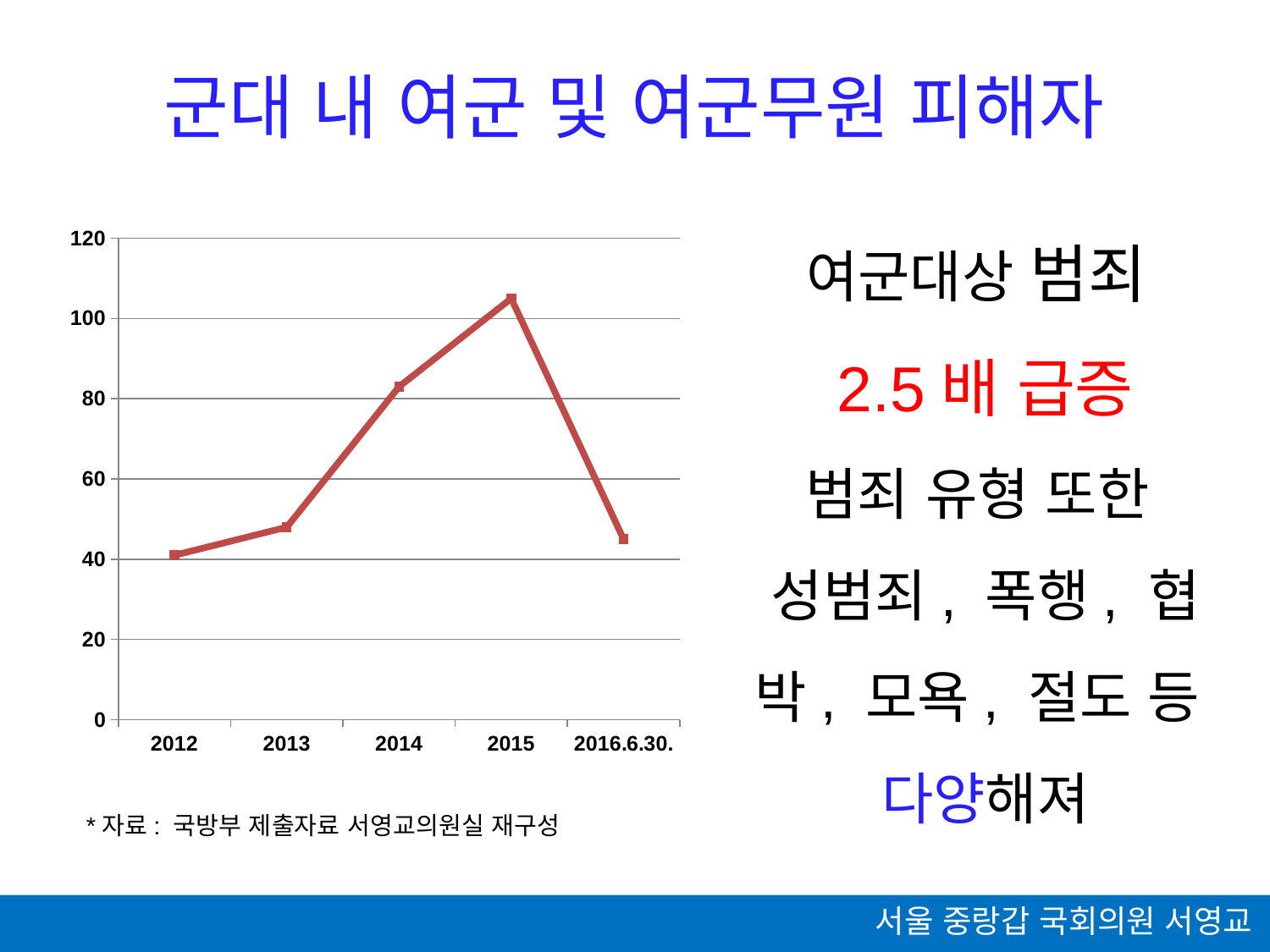

군대 내 여군 및 여군무원 피해자
여군대상 범죄
2.5배 급증
범죄 유형 또한
성범죄, 폭행, 협박, 모욕, 절도 등
다양해져

### Chart

| Category |  |
|---|---|
| 2012 | 41.0 |
| 2013 | 48.0 |
| 2014 | 83.0 |
| 2015 | 105.0 |
| 2016.6.30. | 45.0 |
*자료: 국방부 제출자료 서영교의원실 재구성

서울 중랑갑 국회의원 서영교